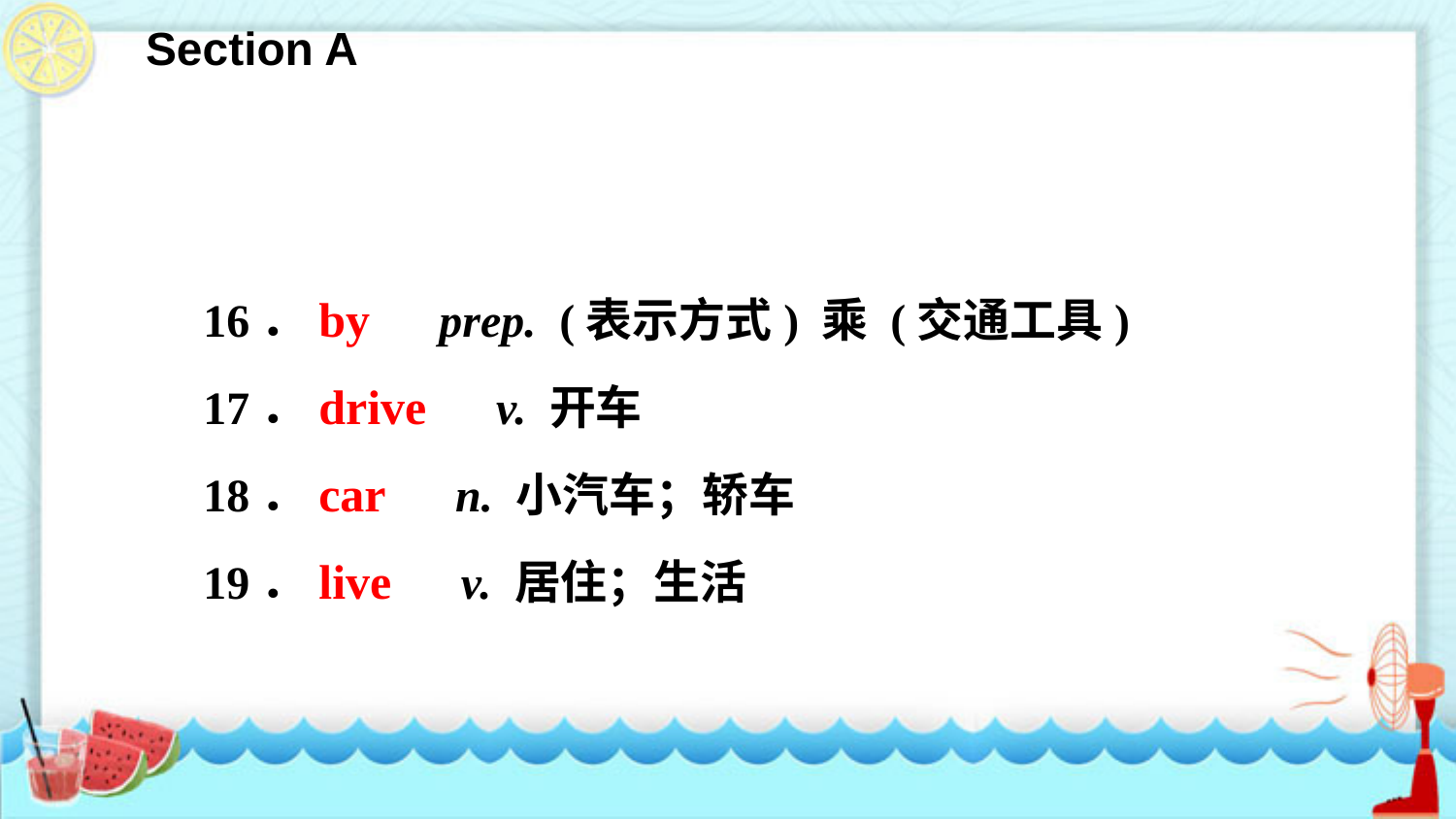

Section A
16．by　prep.  (表示方式) 乘 (交通工具)
17．drive　v. 开车
18．car　n. 小汽车；轿车
19．live　v. 居住；生活